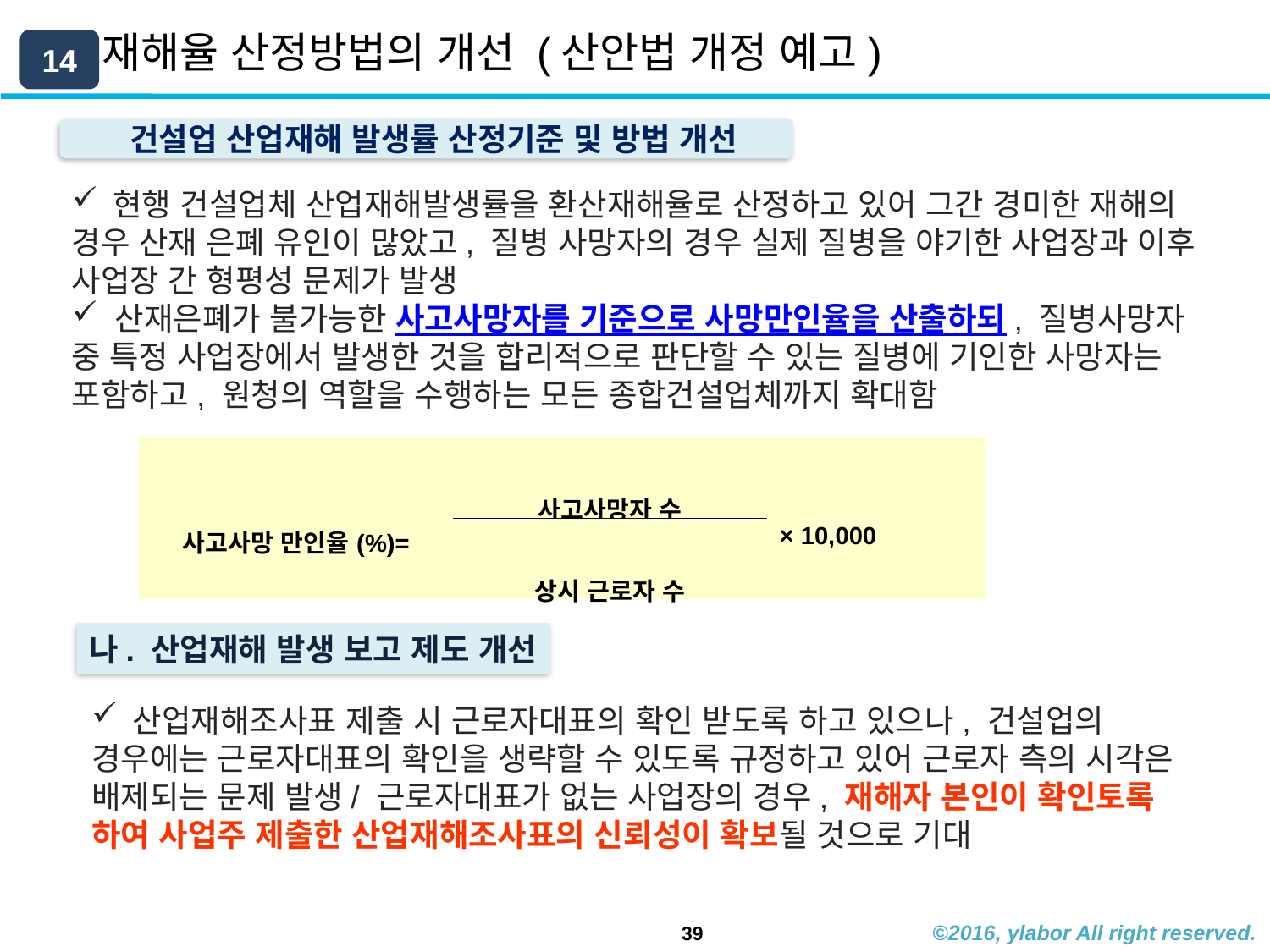

# 재해율 산정방법의 개선 (산안법 개정 예고)
14
 건설업 산업재해 발생률 산정기준 및 방법 개선
 현행 건설업체 산업재해발생률을 환산재해율로 산정하고 있어 그간 경미한 재해의 경우 산재 은폐 유인이 많았고, 질병 사망자의 경우 실제 질병을 야기한 사업장과 이후 사업장 간 형평성 문제가 발생
 산재은폐가 불가능한 사고사망자를 기준으로 사망만인율을 산출하되, 질병사망자 중 특정 사업장에서 발생한 것을 합리적으로 판단할 수 있는 질병에 기인한 사망자는 포함하고, 원청의 역할을 수행하는 모든 종합건설업체까지 확대함
| 사고사망 만인율(%)= | 사고사망자 수 | × 10,000 |
| --- | --- | --- |
|  | 상시 근로자 수 |  |
나. 산업재해 발생 보고 제도 개선
 산업재해조사표 제출 시 근로자대표의 확인 받도록 하고 있으나, 건설업의 경우에는 근로자대표의 확인을 생략할 수 있도록 규정하고 있어 근로자 측의 시각은 배제되는 문제 발생/ 근로자대표가 없는 사업장의 경우, 재해자 본인이 확인토록 하여 사업주 제출한 산업재해조사표의 신뢰성이 확보될 것으로 기대
39